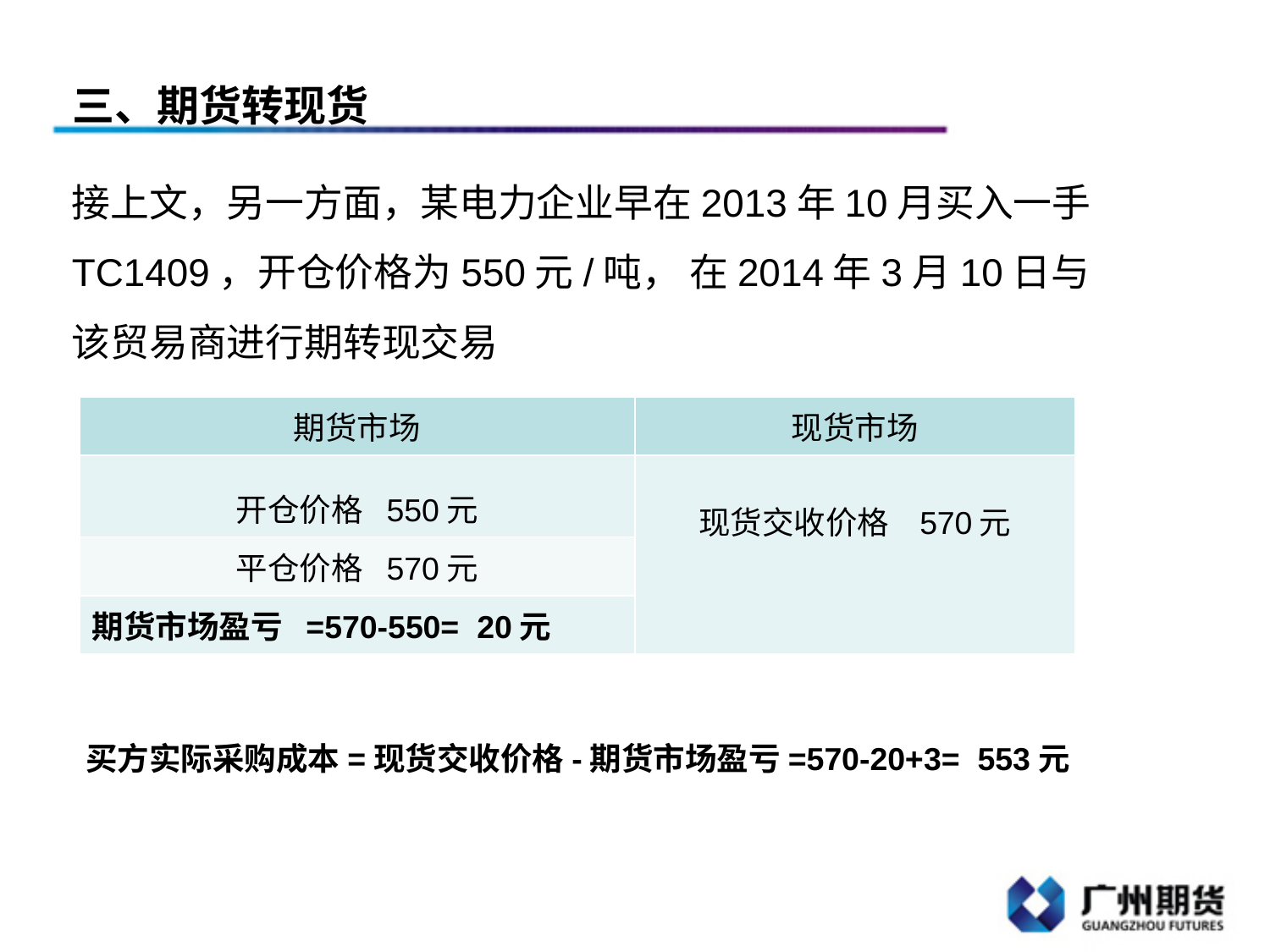

三、期货转现货
接上文，另一方面，某电力企业早在2013年10月买入一手TC1409，开仓价格为550元/吨， 在2014年3月10日与该贸易商进行期转现交易
| 期货市场 | 现货市场 |
| --- | --- |
| 开仓价格 550元 | 现货交收价格 570元 |
| 平仓价格 570元 |  |
| 期货市场盈亏 =570-550= 20元 |  |
 买方实际采购成本=现货交收价格-期货市场盈亏=570-20+3=  553元